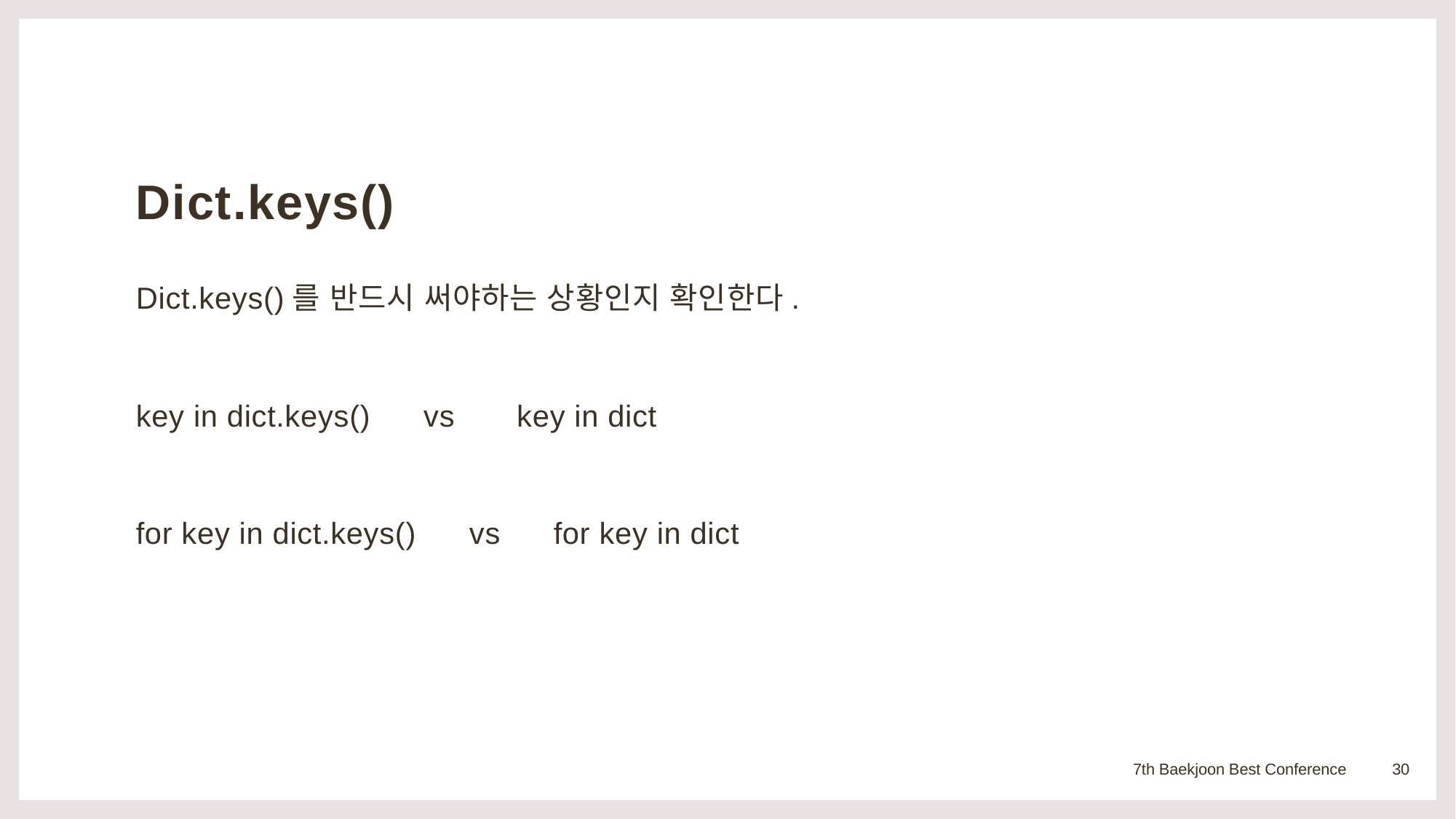

# Dict.keys()
Dict.keys()를 반드시 써야하는 상황인지 확인한다.

key in dict.keys()      vs       key in dict

for key in dict.keys()      vs      for key in dict

30
7th Baekjoon Best Conference